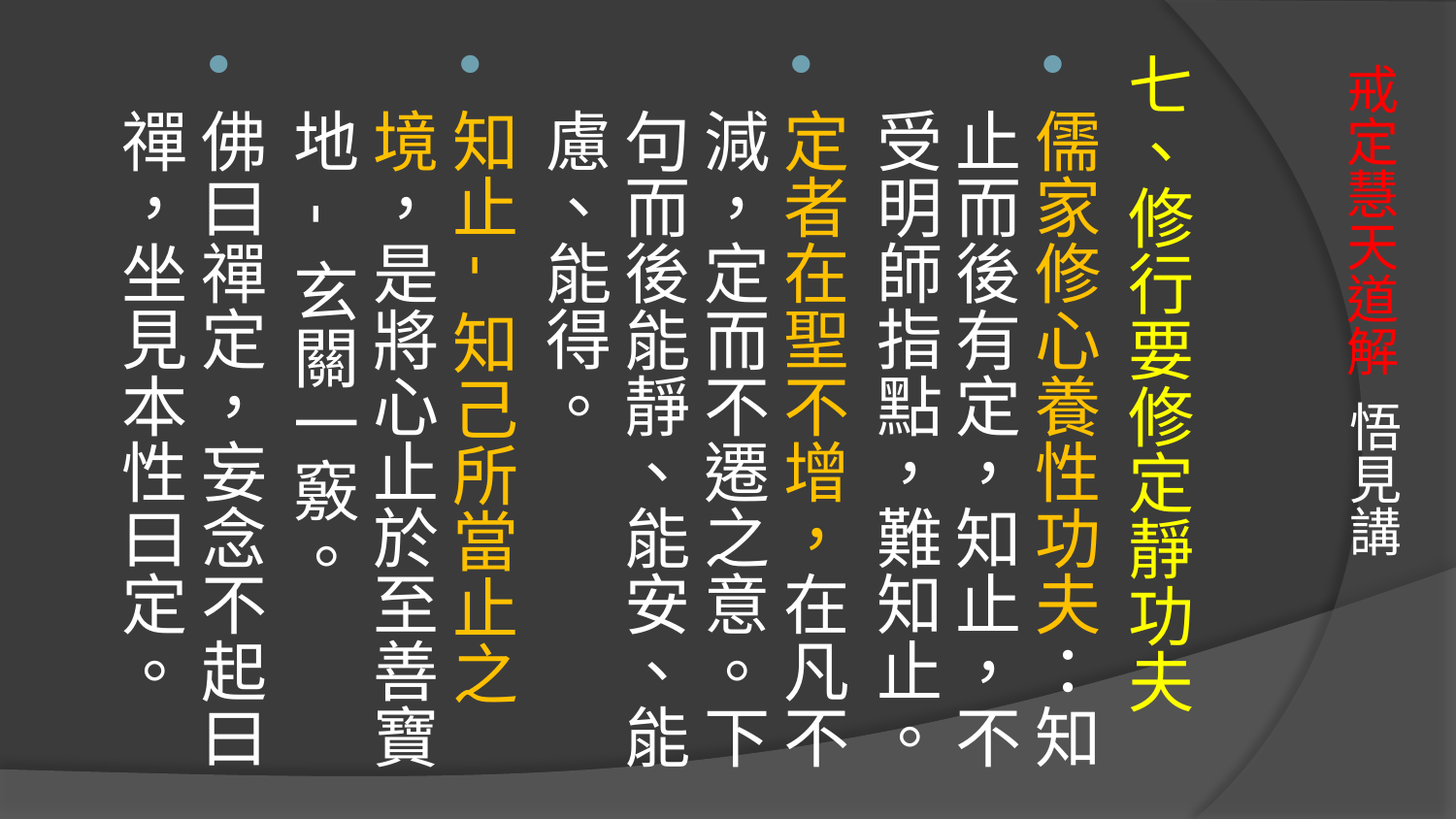

七、修行要修定靜功夫
儒家修心養性功夫：知止而後有定，知止，不受明師指點，難知止。
定者在聖不增，在凡不減，定而不遷之意。下句而後能靜、能安、能慮、能得。
知止- 知己所當止之境，是將心止於至善寶地 - 玄關一竅。
佛曰禪定，妄念不起曰禪，坐見本性曰定。

# 戒定慧天道解  悟見講